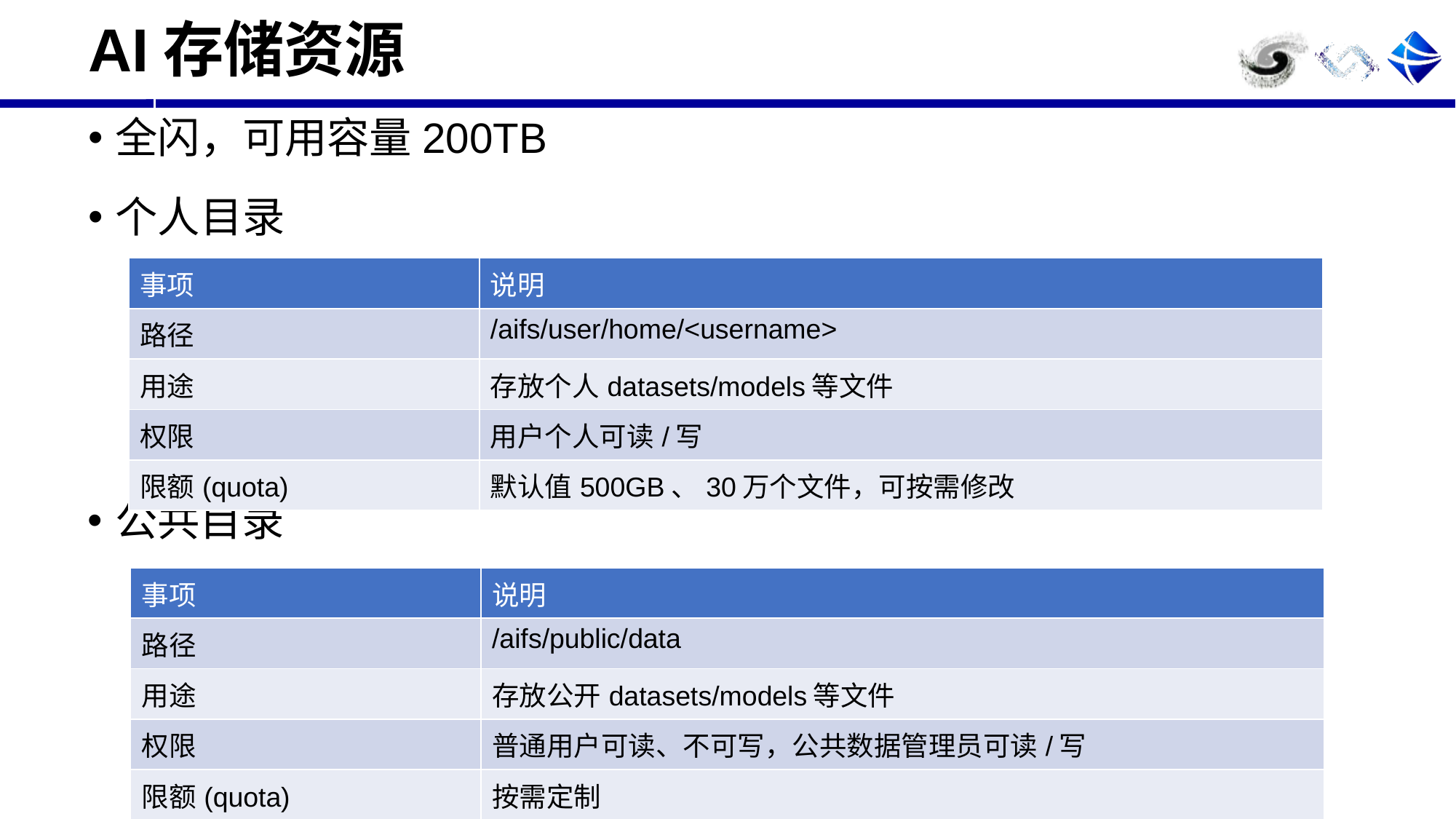

# AI存储资源
全闪，可用容量200TB
个人目录

| 事项 | 说明 |
| --- | --- |
| 路径 | /aifs/user/home/<username> |
| 用途 | 存放个人datasets/models等文件 |
| 权限 | 用户个人可读/写 |
| 限额(quota) | 默认值500GB、30万个文件，可按需修改 |
公共目录
| 事项 | 说明 |
| --- | --- |
| 路径 | /aifs/public/data |
| 用途 | 存放公开datasets/models等文件 |
| 权限 | 普通用户可读、不可写，公共数据管理员可读/写 |
| 限额(quota) | 按需定制 |